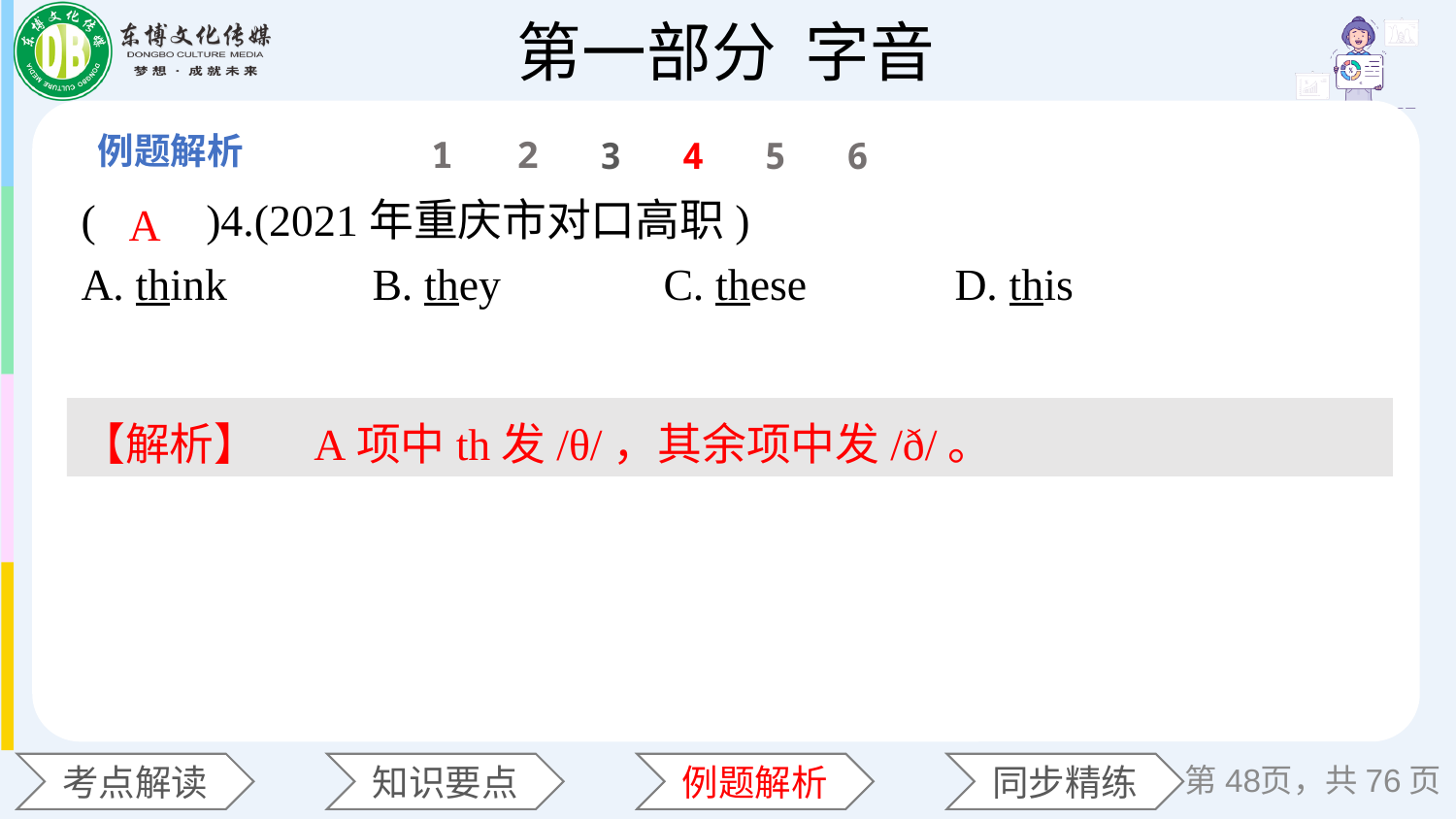

1
2
3
4
5
6
(　　)4.(2021年重庆市对口高职)
A. think    	B. they    	C. these    	D. this
A
【解析】　A项中th发/θ/，其余项中发/ð/。
第48页，共76页